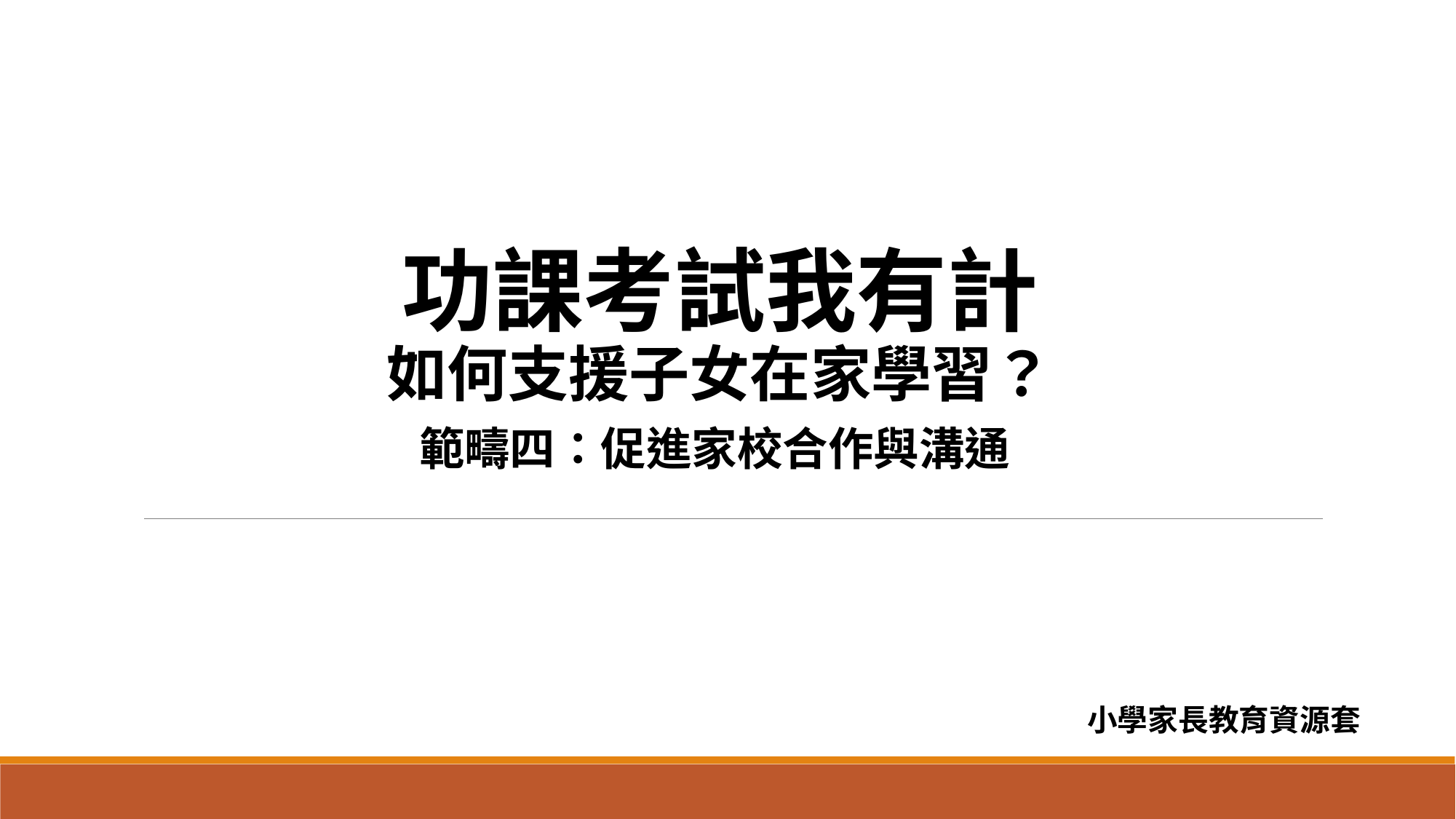

功課考試我有計
如何支援子女在家學習？
範疇四：促進家校合作與溝通
小學家長教育資源套